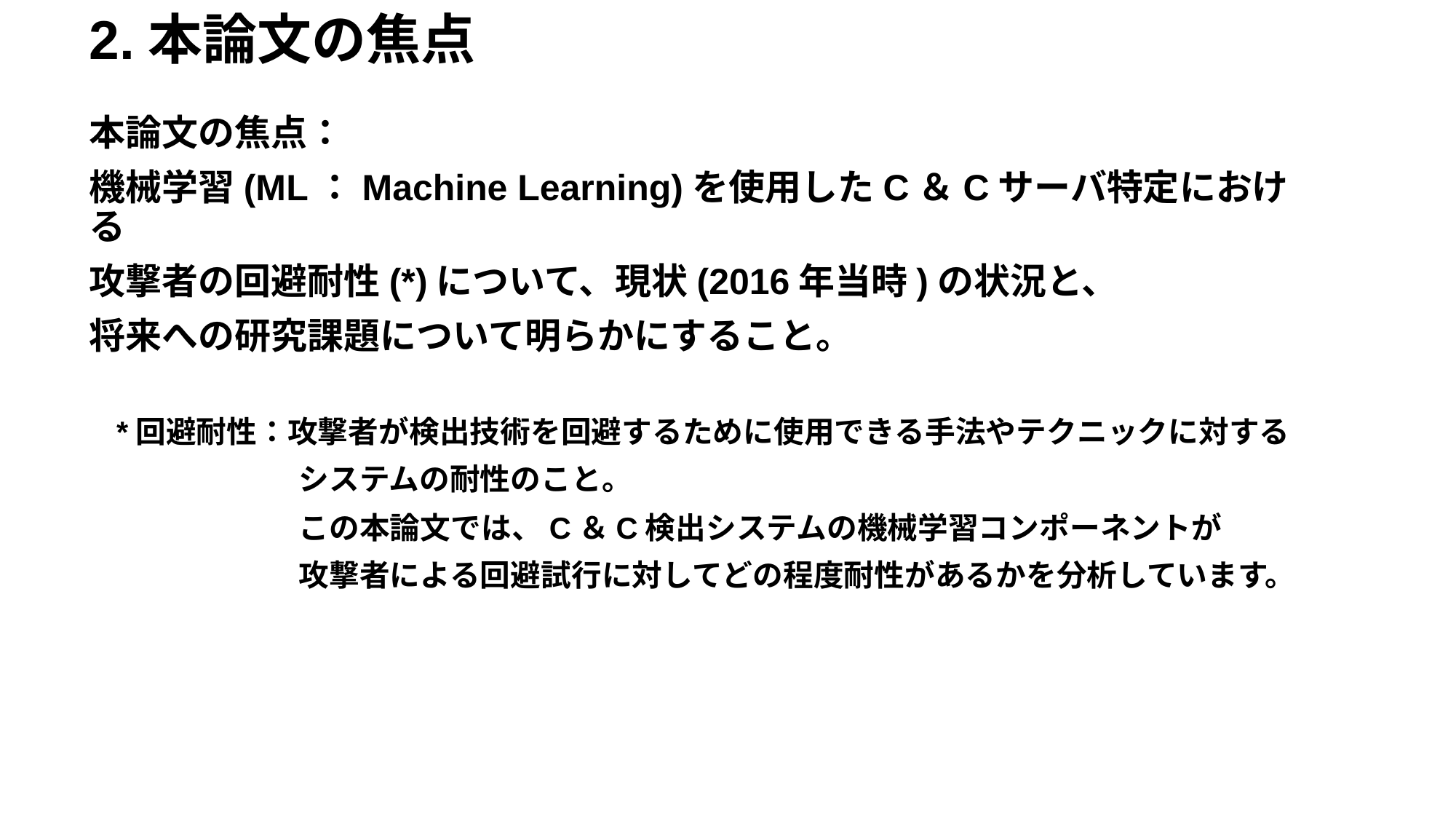

# 2.本論文の焦点
本論文の焦点：
機械学習(ML：Machine Learning)を使用したC＆Cサーバ特定における
攻撃者の回避耐性(*)について、現状(2016年当時)の状況と、
将来への研究課題について明らかにすること。

*回避耐性：攻撃者が検出技術を回避するために使用できる手法やテクニックに対する
　　　　　　システムの耐性のこと。
　　　　　　この本論文では、C＆C検出システムの機械学習コンポーネントが
　　　　　　攻撃者による回避試行に対してどの程度耐性があるかを分析しています。